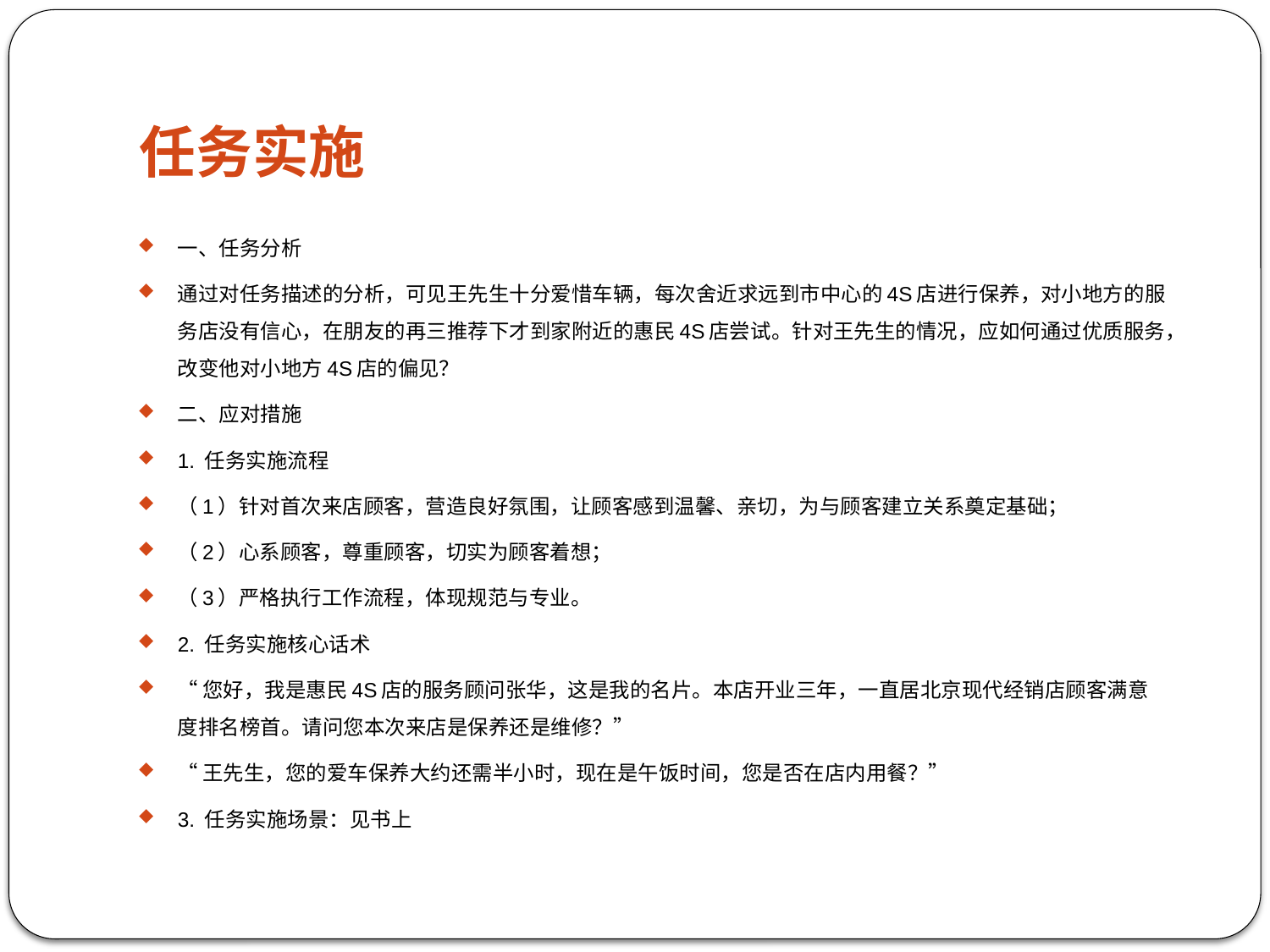

# 任务实施
一、任务分析
通过对任务描述的分析，可见王先生十分爱惜车辆，每次舍近求远到市中心的4S店进行保养，对小地方的服务店没有信心，在朋友的再三推荐下才到家附近的惠民4S店尝试。针对王先生的情况，应如何通过优质服务，改变他对小地方4S店的偏见？
二、应对措施
1. 任务实施流程
（1）针对首次来店顾客，营造良好氛围，让顾客感到温馨、亲切，为与顾客建立关系奠定基础；
（2）心系顾客，尊重顾客，切实为顾客着想；
（3）严格执行工作流程，体现规范与专业。
2. 任务实施核心话术
“您好，我是惠民4S店的服务顾问张华，这是我的名片。本店开业三年，一直居北京现代经销店顾客满意度排名榜首。请问您本次来店是保养还是维修？”
“王先生，您的爱车保养大约还需半小时，现在是午饭时间，您是否在店内用餐？”
3. 任务实施场景：见书上